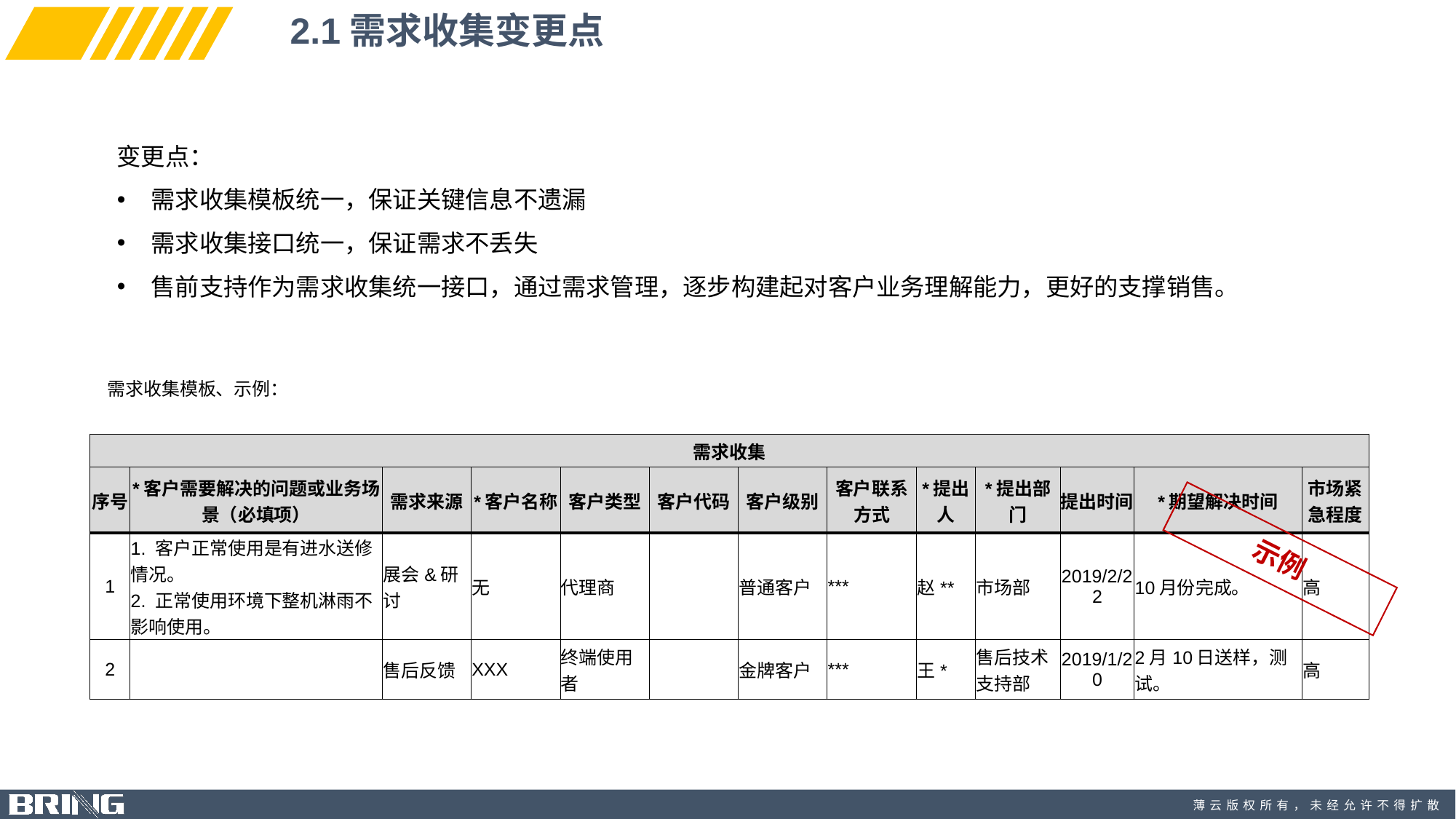

2.1需求收集变更点
变更点：
需求收集模板统一，保证关键信息不遗漏
需求收集接口统一，保证需求不丢失
售前支持作为需求收集统一接口，通过需求管理，逐步构建起对客户业务理解能力，更好的支撑销售。
需求收集模板、示例：
| 需求收集 |  |  |  |  |  |  |  |  |  |  |  |  |
| --- | --- | --- | --- | --- | --- | --- | --- | --- | --- | --- | --- | --- |
| 序号 | \*客户需要解决的问题或业务场景（必填项） | 需求来源 | \*客户名称 | 客户类型 | 客户代码 | 客户级别 | 客户联系方式 | \*提出人 | \*提出部门 | 提出时间 | \*期望解决时间 | 市场紧急程度 |
| 1 | 1. 客户正常使用是有进水送修情况。 2. 正常使用环境下整机淋雨不影响使用。 | 展会&研讨 | 无 | 代理商 |  | 普通客户 | \*\*\* | 赵\*\* | 市场部 | 2019/2/22 | 10月份完成。 | 高 |
| 2 |  | 售后反馈 | XXX | 终端使用者 |  | 金牌客户 | \*\*\* | 王\* | 售后技术支持部 | 2019/1/20 | 2月10日送样，测试。 | 高 |
示例